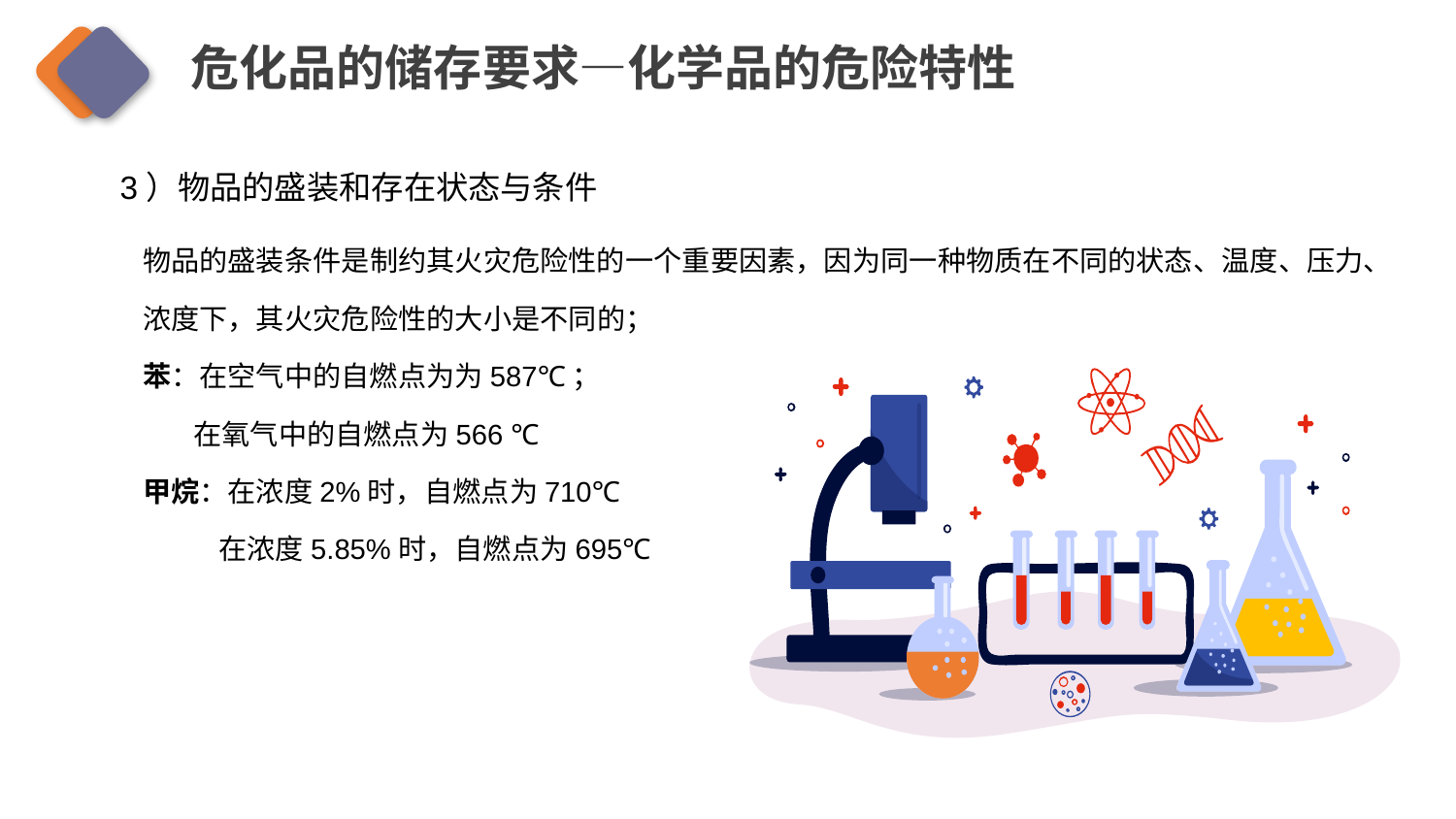

危化品的储存要求—化学品的危险特性
3）物品的盛装和存在状态与条件
物品的盛装条件是制约其火灾危险性的一个重要因素，因为同一种物质在不同的状态、温度、压力、浓度下，其火灾危险性的大小是不同的；
苯：在空气中的自燃点为为587℃；
       在氧气中的自燃点为566 ℃
甲烷：在浓度2%时，自燃点为710℃
           在浓度5.85%时，自燃点为695℃